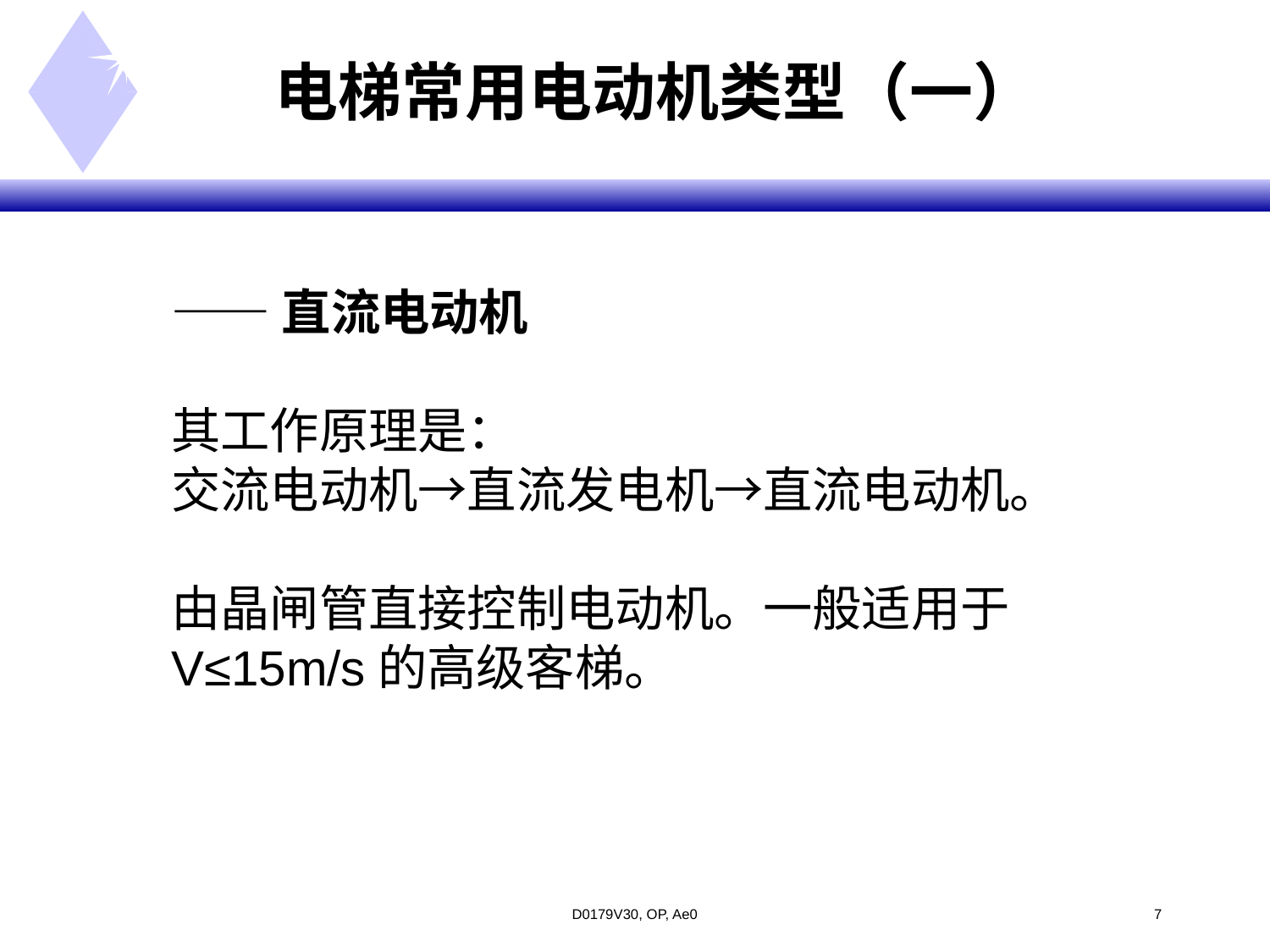

# 电梯常用电动机类型（一）
——直流电动机

其工作原理是：
交流电动机→直流发电机→直流电动机。

由晶闸管直接控制电动机。一般适用于V≤15m/s的高级客梯。

D0179V30, OP, Ae0
7